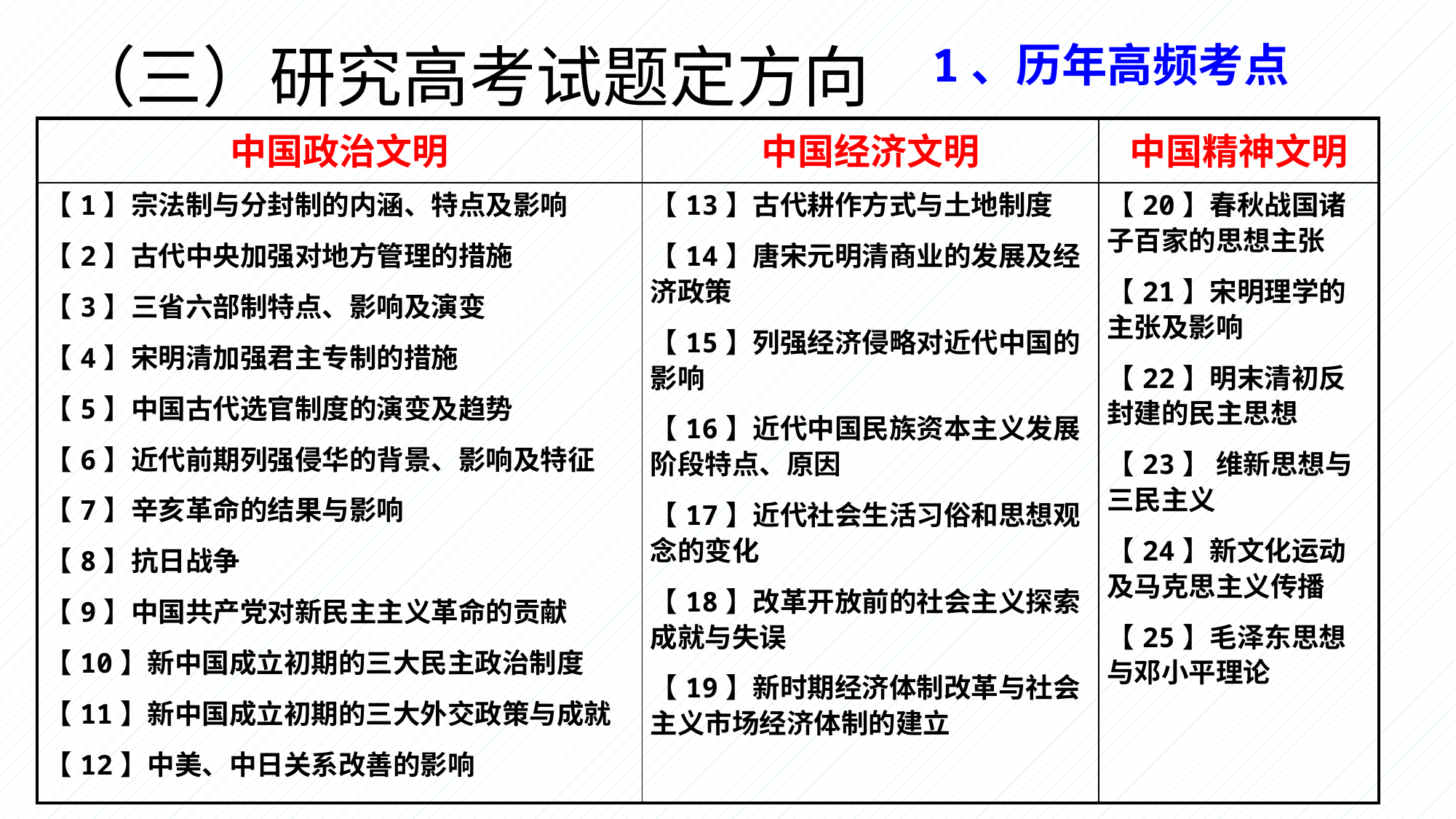

（三）研究高考试题定方向
1、历年高频考点
| 中国政治文明 | 中国经济文明 | 中国精神文明 |
| --- | --- | --- |
| 【1】宗法制与分封制的内涵、特点及影响 【2】古代中央加强对地方管理的措施 【3】三省六部制特点、影响及演变 【4】宋明清加强君主专制的措施 【5】中国古代选官制度的演变及趋势 【6】近代前期列强侵华的背景、影响及特征 【7】辛亥革命的结果与影响 【8】抗日战争 【9】中国共产党对新民主主义革命的贡献 【10】新中国成立初期的三大民主政治制度 【11】新中国成立初期的三大外交政策与成就 【12】中美、中日关系改善的影响 | 【13】古代耕作方式与土地制度 【14】唐宋元明清商业的发展及经济政策 【15】列强经济侵略对近代中国的影响 【16】近代中国民族资本主义发展阶段特点、原因 【17】近代社会生活习俗和思想观念的变化 【18】改革开放前的社会主义探索成就与失误 【19】新时期经济体制改革与社会主义市场经济体制的建立 | 【20】春秋战国诸子百家的思想主张 【21】宋明理学的主张及影响 【22】明末清初反封建的民主思想 【23】 维新思想与三民主义 【24】新文化运动及马克思主义传播 【25】毛泽东思想与邓小平理论 |